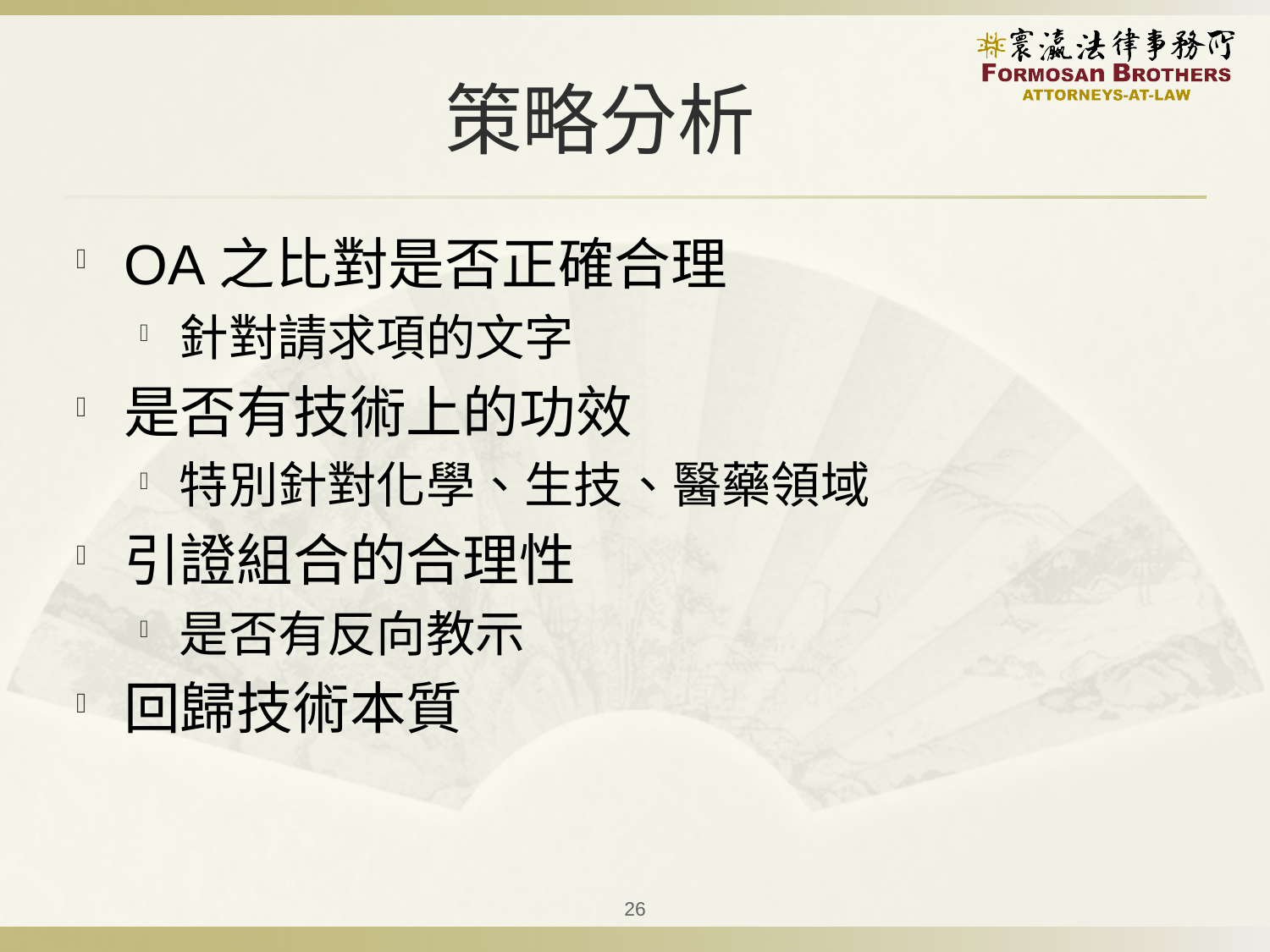

# 策略分析
OA之比對是否正確合理
針對請求項的文字
是否有技術上的功效
特別針對化學、生技、醫藥領域
引證組合的合理性
是否有反向教示
回歸技術本質
26